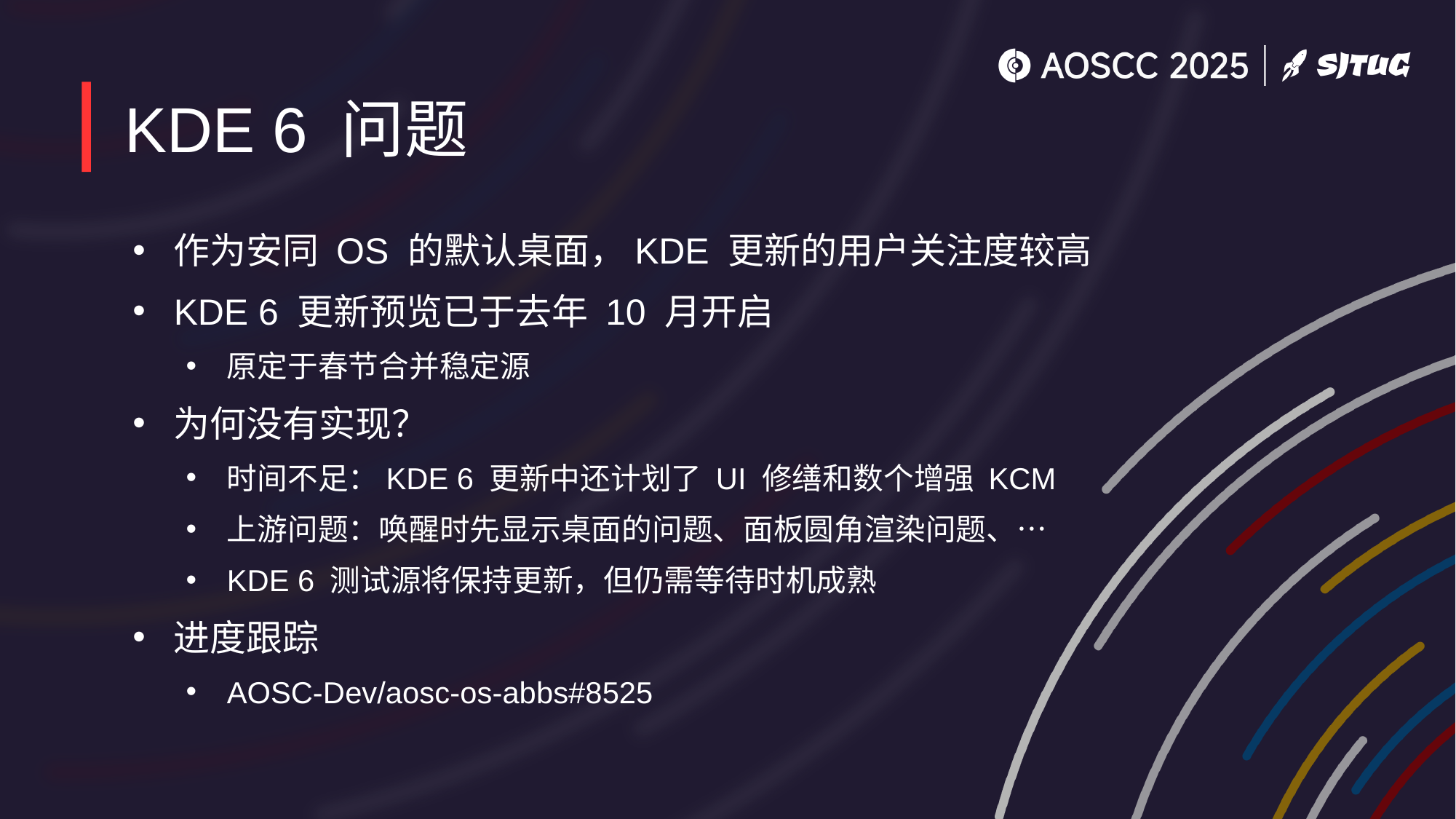

# KDE 6 问题
作为安同 OS 的默认桌面，KDE 更新的用户关注度较高
KDE 6 更新预览已于去年 10 月开启
原定于春节合并稳定源
为何没有实现？
时间不足：KDE 6 更新中还计划了 UI 修缮和数个增强 KCM
上游问题：唤醒时先显示桌面的问题、面板圆角渲染问题、…
KDE 6 测试源将保持更新，但仍需等待时机成熟
进度跟踪
AOSC-Dev/aosc-os-abbs#8525